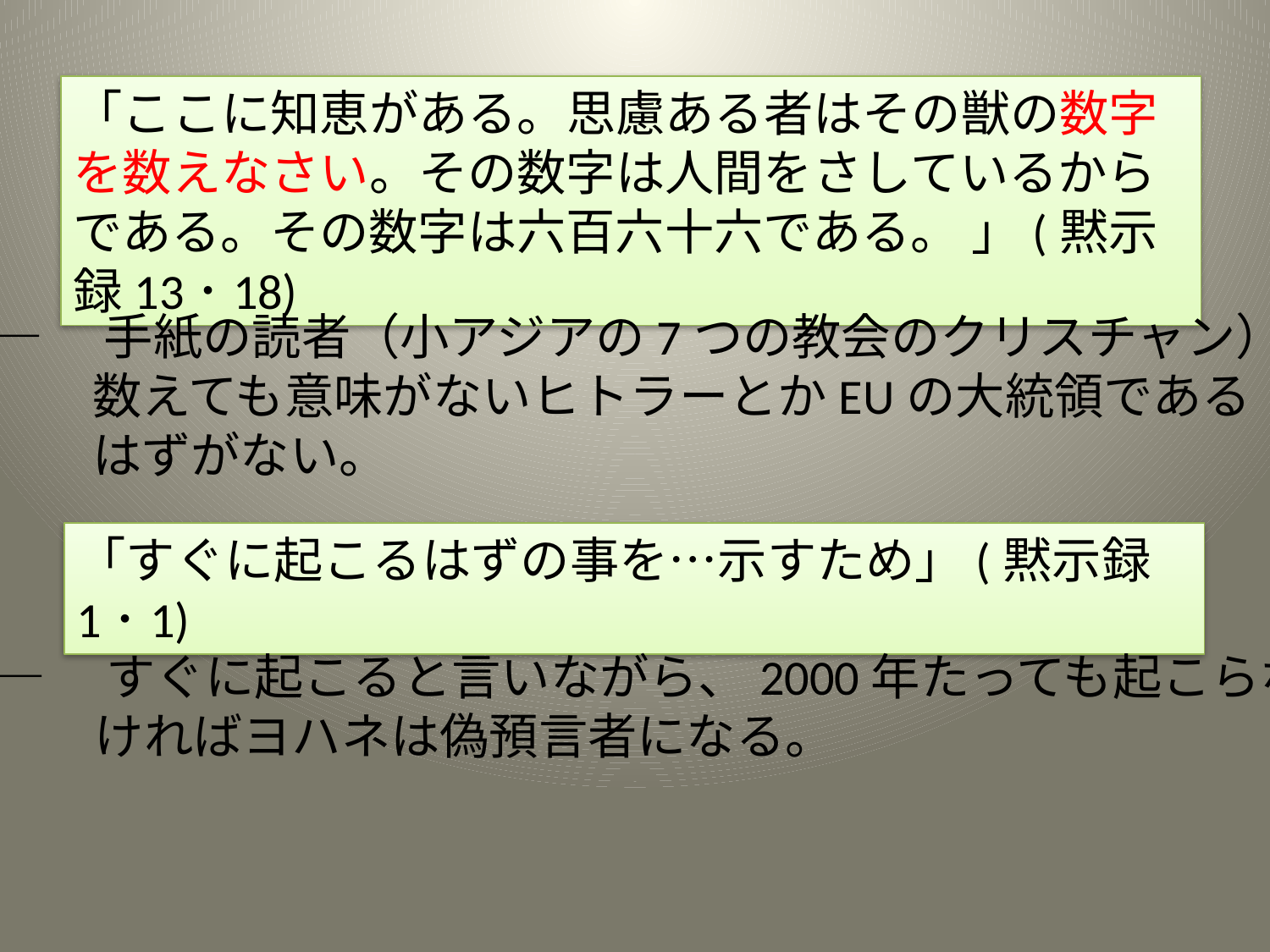

「ここに知恵がある。思慮ある者はその獣の数字を数えなさい。その数字は人間をさしているからである。その数字は六百六十六である。 」(黙示録13･18)
―　手紙の読者（小アジアの7つの教会のクリスチャン）が
　　数えても意味がないヒトラーとかEUの大統領である
　　はずがない。
「すぐに起こるはずの事を…示すため」(黙示録1･1)
―　すぐに起こると言いながら、2000年たっても起こらな
　　ければヨハネは偽預言者になる。